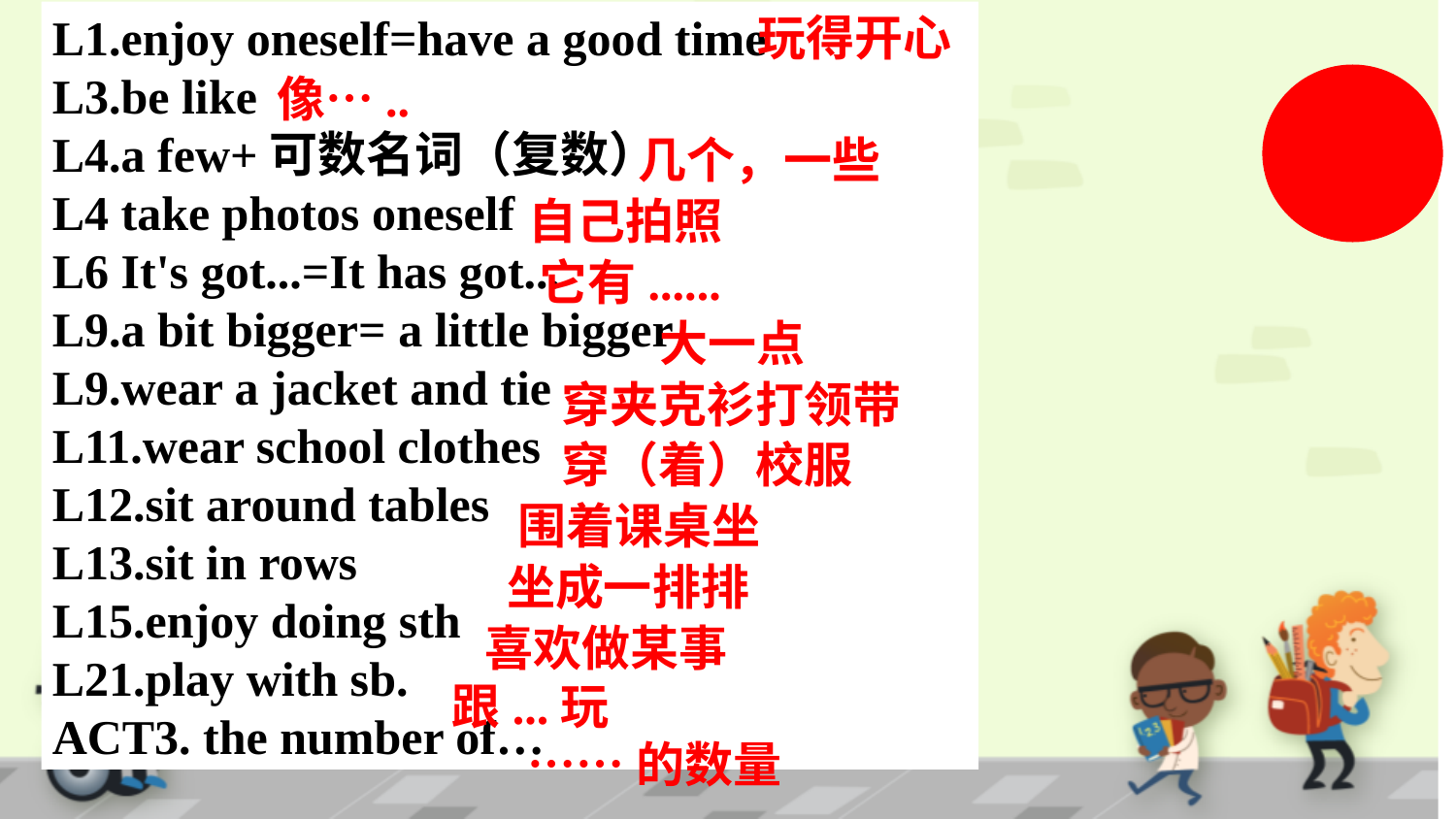

玩得开心
像…..
                                几个，一些
                      自己拍照
                       它有......
                                  大一点
                         穿夹克衫打领带
                         穿（着）校服
                     围着课桌坐
                    坐成一排排
                  喜欢做某事
               跟...玩
                       ……的数量
L1.enjoy oneself=have a good time
L3.be like
L4.a few+可数名词（复数）
L4 take photos oneself
L6 It's got...=It has got...
L9.a bit bigger= a little bigger
L9.wear a jacket and tie
L11.wear school clothes
L12.sit around tables
L13.sit in rows
L15.enjoy doing sth
L21.play with sb.
ACT3. the number of…